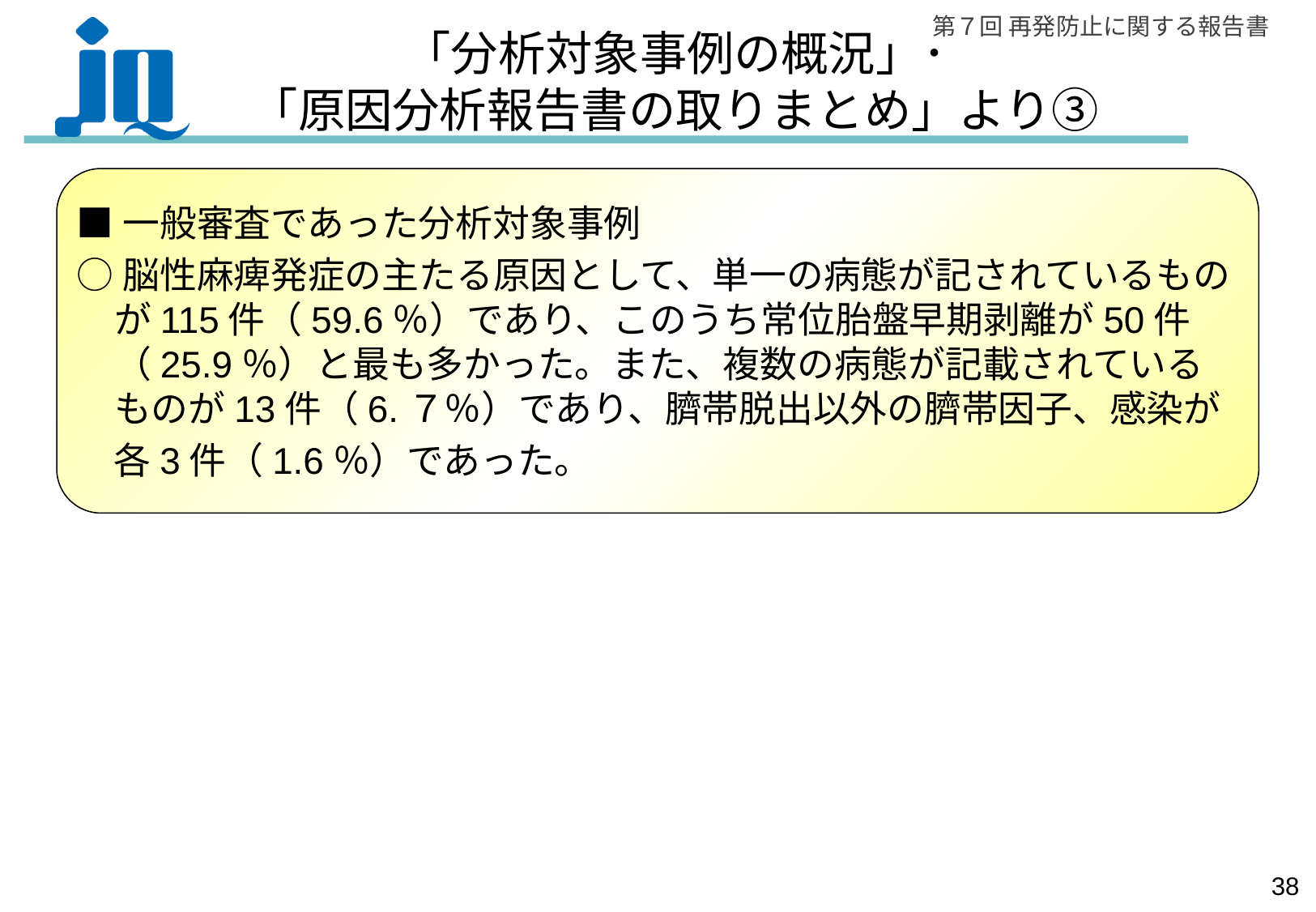

# 「分析対象事例の概況」･ 「原因分析報告書の取りまとめ」より③
■一般審査であった分析対象事例
○脳性麻痺発症の主たる原因として、単一の病態が記されているものが115件（59.6％）であり、このうち常位胎盤早期剥離が50件（25.9％）と最も多かった。また、複数の病態が記載されているものが13件（6.７％）であり、臍帯脱出以外の臍帯因子、感染が
　各3件（1.6％）であった。
38